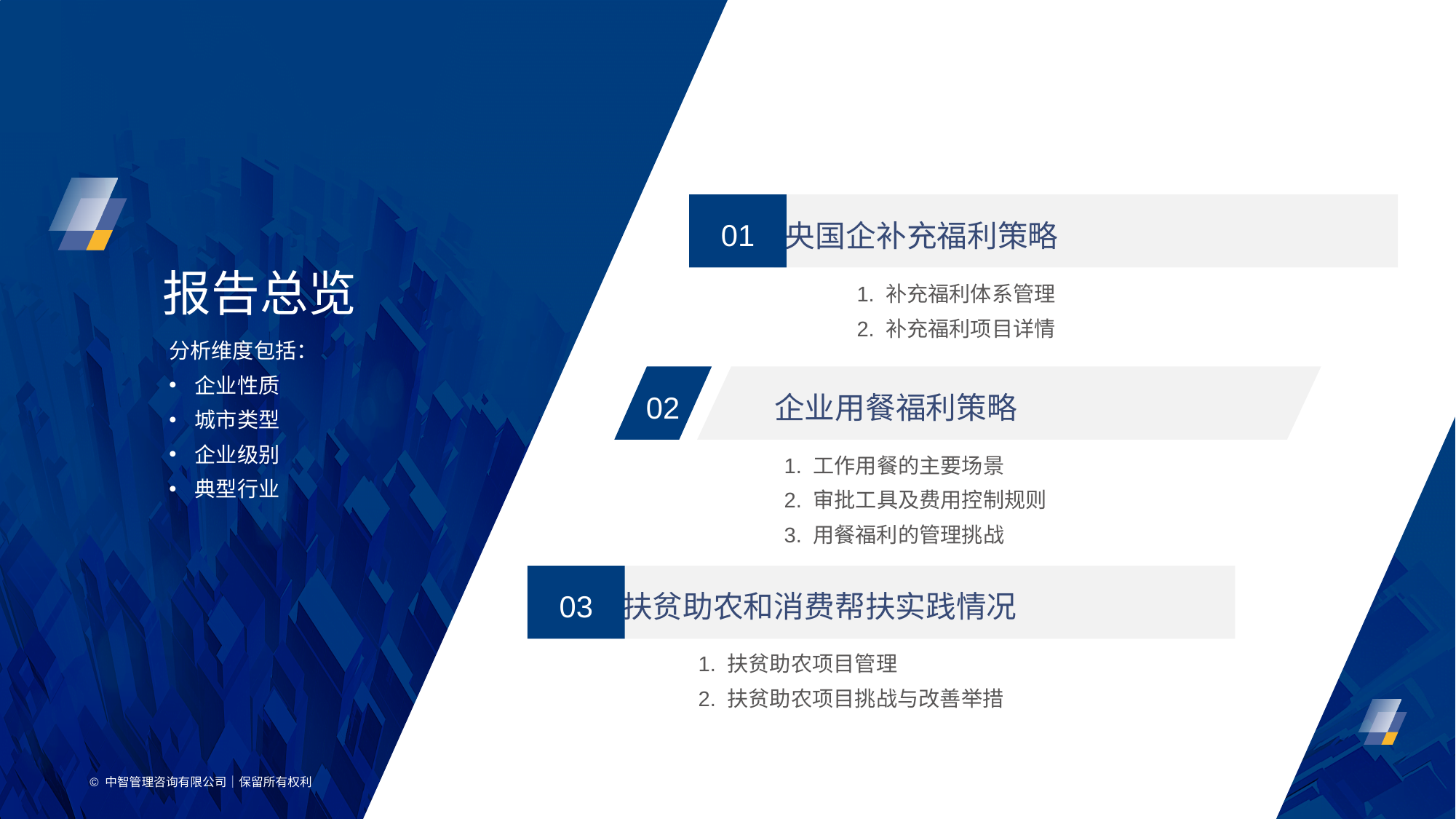

01
央国企补充福利策略
报告总览
 1. 补充福利体系管理
 2. 补充福利项目详情
分析维度包括：
企业性质
城市类型
企业级别
典型行业
02
企业用餐福利策略
 1. 工作用餐的主要场景
 2. 审批工具及费用控制规则
 3. 用餐福利的管理挑战
03
扶贫助农和消费帮扶实践情况
 1. 扶贫助农项目管理
 2. 扶贫助农项目挑战与改善举措
© 中智管理咨询有限公司│保留所有权利